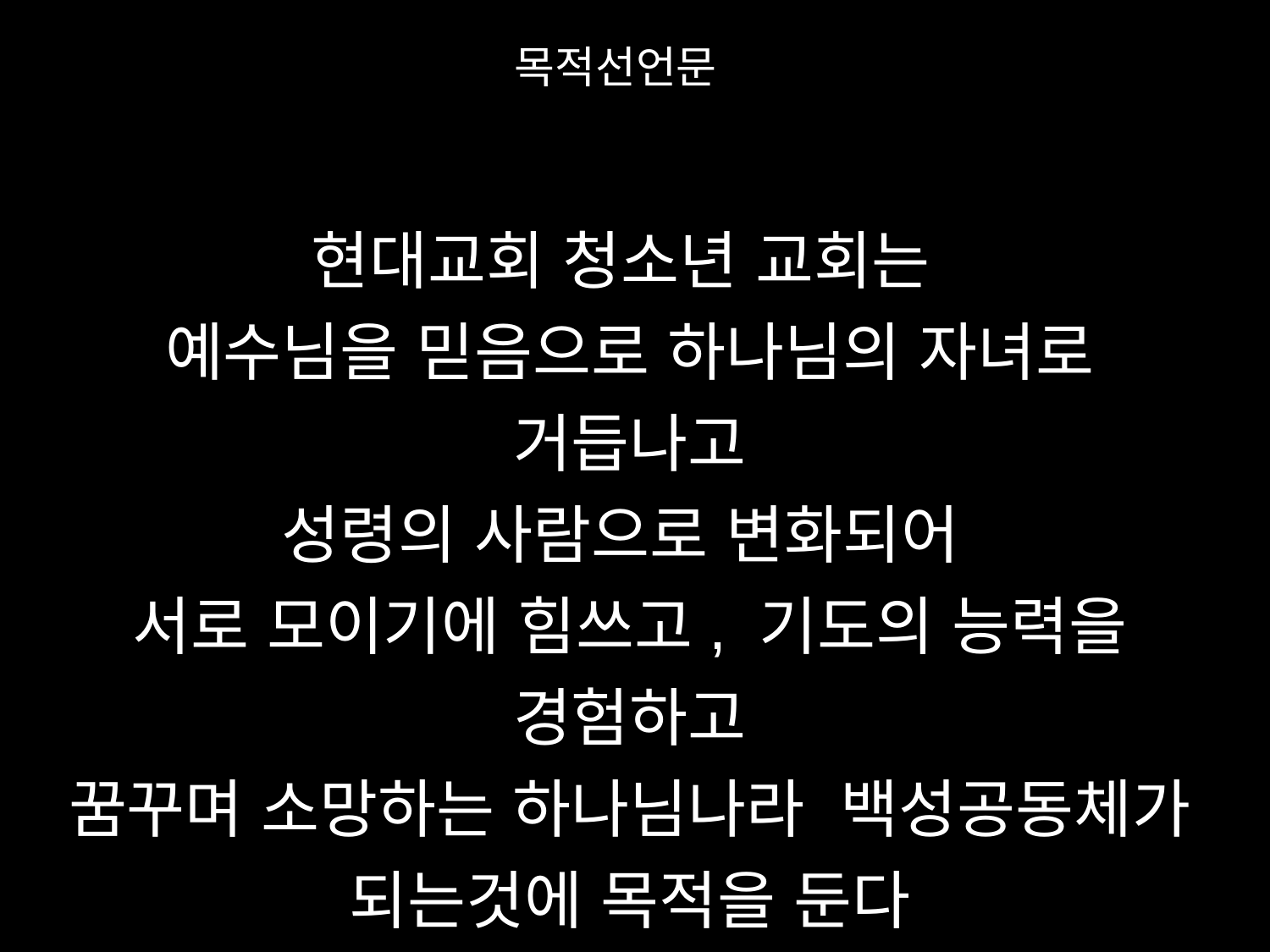

목적선언문
현대교회 청소년 교회는
예수님을 믿음으로 하나님의 자녀로 거듭나고
성령의 사람으로 변화되어
서로 모이기에 힘쓰고, 기도의 능력을 경험하고
꿈꾸며 소망하는 하나님나라  백성공동체가 되는것에 목적을 둔다